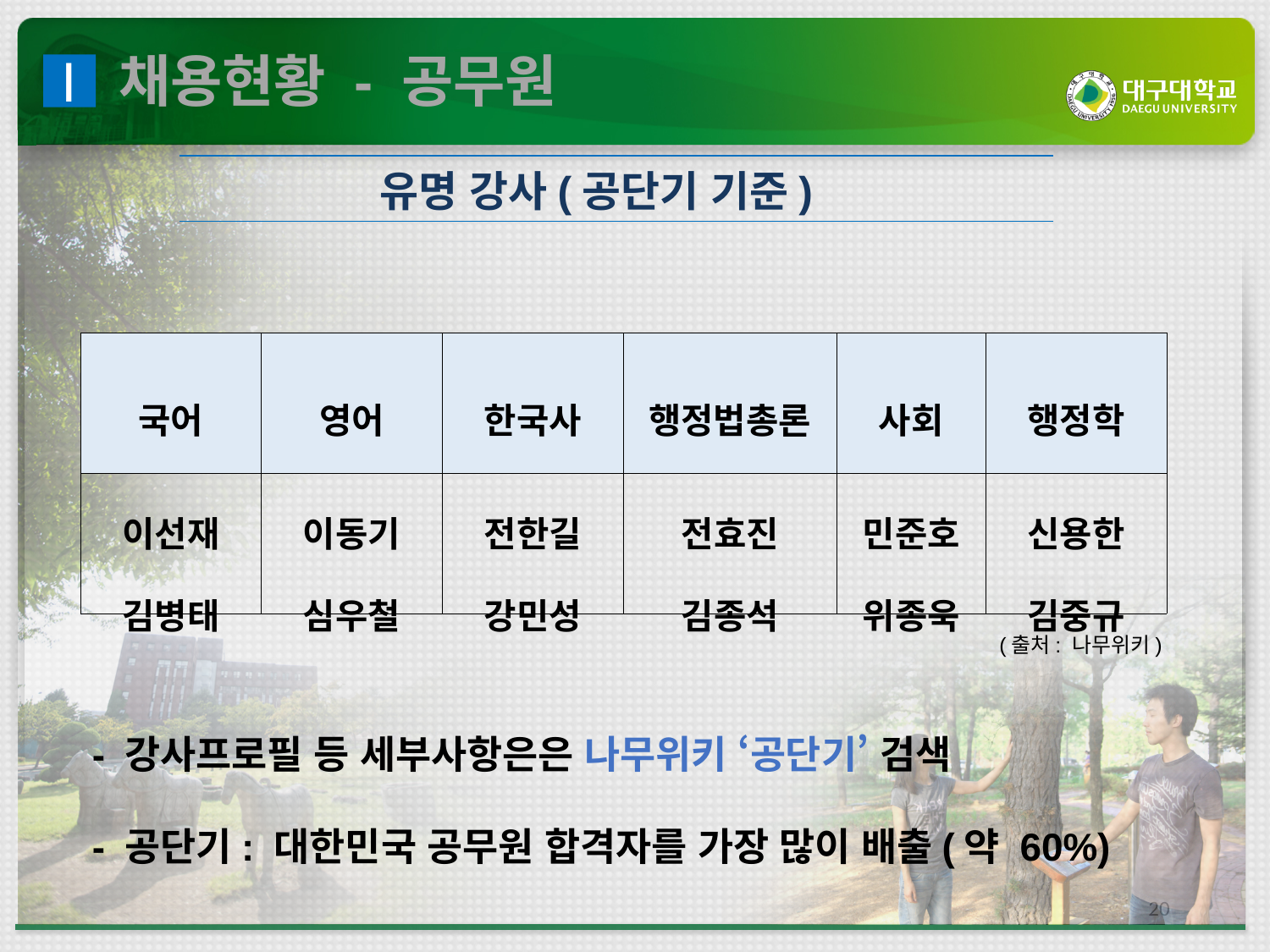

채용현황 - 공무원
Ⅰ

유명 강사(공단기 기준)
| 국어 | 영어 | 한국사 | 행정법총론 | 사회 | 행정학 |
| --- | --- | --- | --- | --- | --- |
| 이선재 김병태 | 이동기 심우철 | 전한길 강민성 | 전효진 김종석 | 민준호 위종욱 | 신용한 김중규 |
(출처: 나무위키)
- 강사프로필 등 세부사항은은 나무위키 ‘공단기’ 검색
- 공단기: 대한민국 공무원 합격자를 가장 많이 배출(약 60%)
20